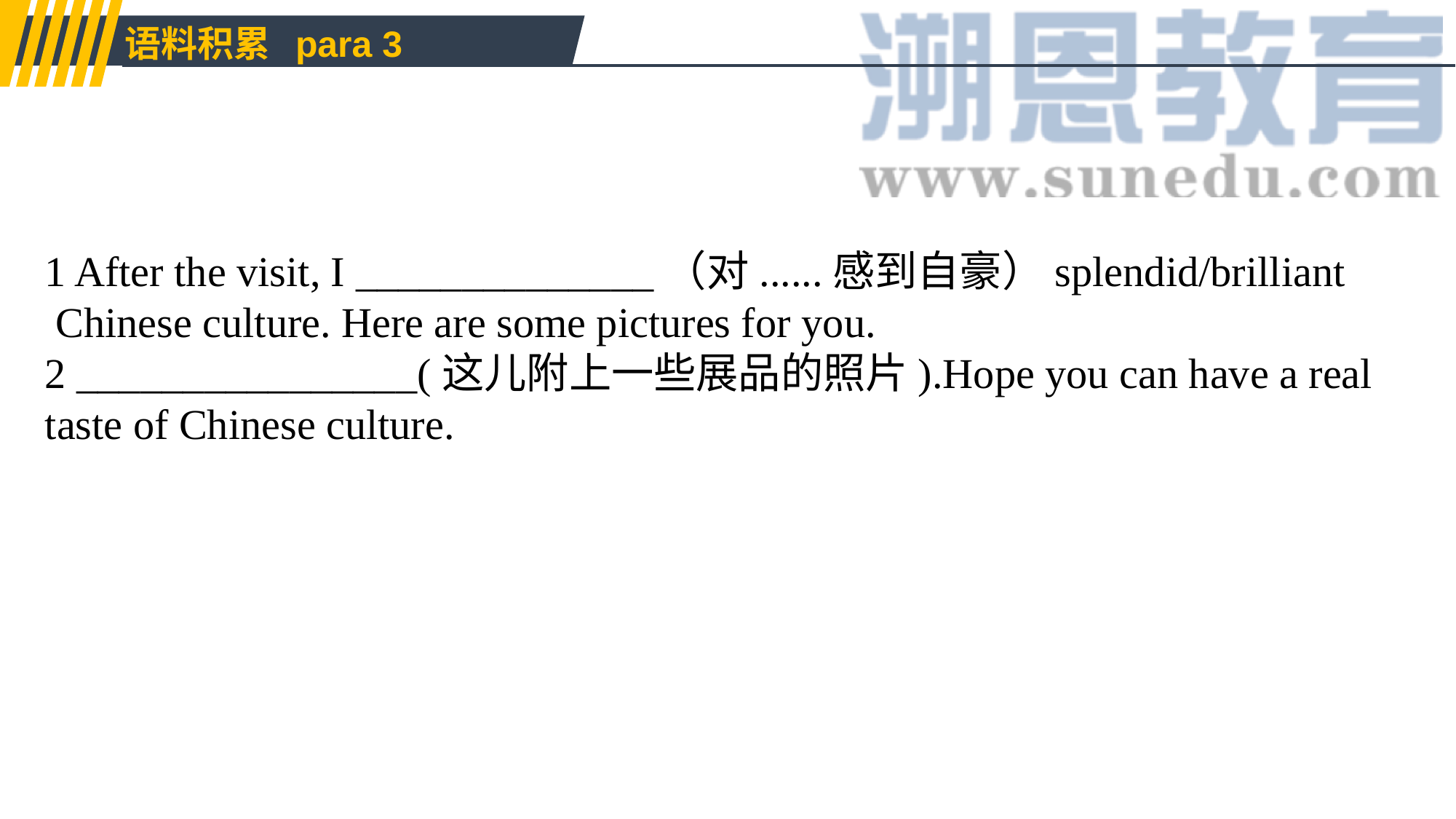

语料积累  para 3
1 After the visit, I ______________（对......感到自豪）splendid/brilliant
 Chinese culture. Here are some pictures for you.
2 ________________(这儿附上一些展品的照片).Hope you can have a real taste of Chinese culture.